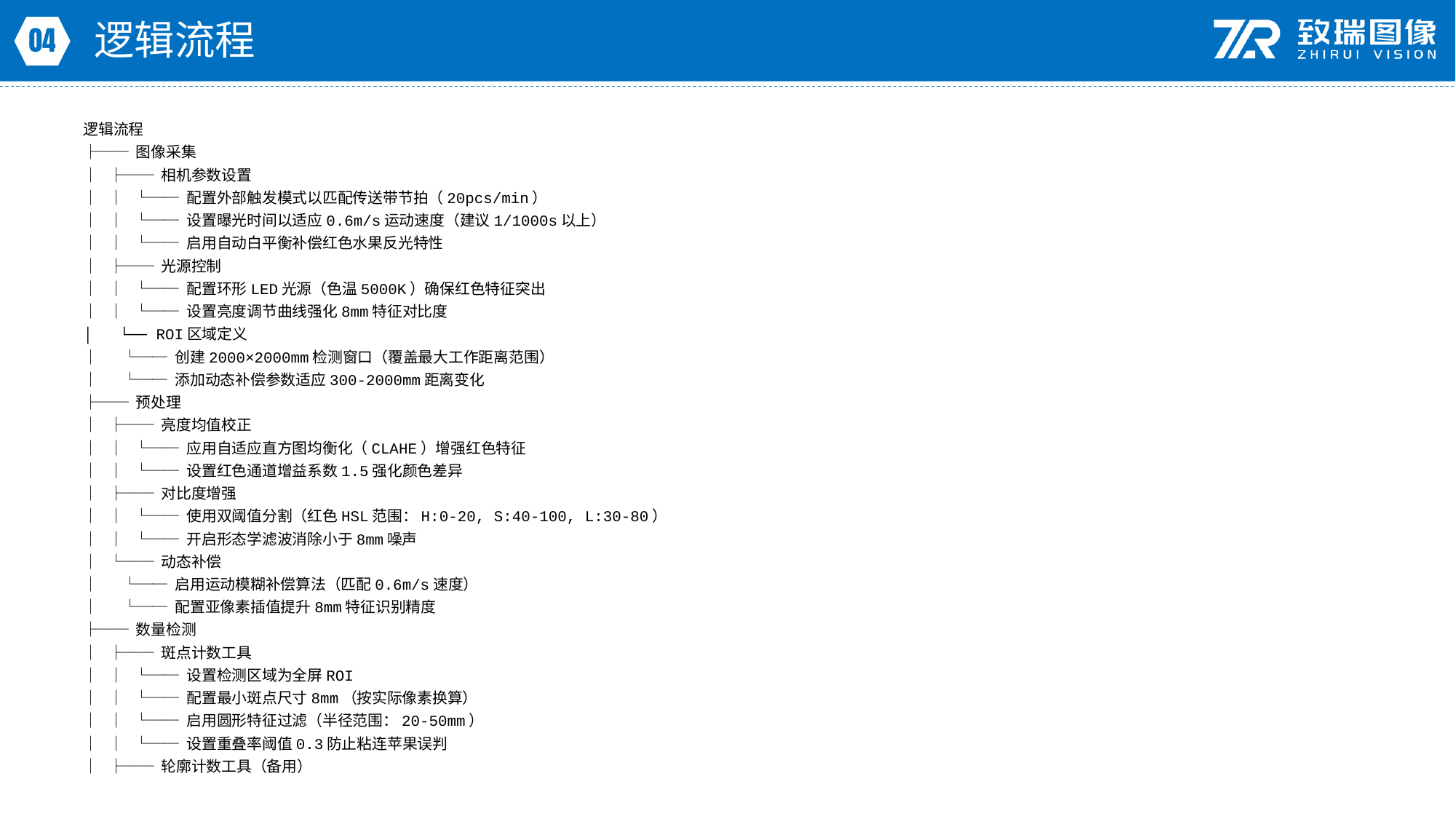

逻辑流程
04

逻辑流程
├── 图像采集
│   ├── 相机参数设置
│   │   └── 配置外部触发模式以匹配传送带节拍（20pcs/min）
│   │   └── 设置曝光时间以适应0.6m/s运动速度（建议1/1000s以上）
│   │   └── 启用自动白平衡补偿红色水果反光特性
│   ├── 光源控制
│   │   └── 配置环形LED光源（色温5000K）确保红色特征突出
│   │   └── 设置亮度调节曲线强化8mm特征对比度
│   └── ROI区域定义
│       └── 创建2000×2000mm检测窗口（覆盖最大工作距离范围）
│       └── 添加动态补偿参数适应300-2000mm距离变化
├── 预处理
│   ├── 亮度均值校正
│   │   └── 应用自适应直方图均衡化（CLAHE）增强红色特征
│   │   └── 设置红色通道增益系数1.5强化颜色差异
│   ├── 对比度增强
│   │   └── 使用双阈值分割（红色HSL范围：H:0-20, S:40-100, L:30-80）
│   │   └── 开启形态学滤波消除小于8mm噪声
│   └── 动态补偿
│       └── 启用运动模糊补偿算法（匹配0.6m/s速度）
│       └── 配置亚像素插值提升8mm特征识别精度
├── 数量检测
│   ├── 斑点计数工具
│   │   └── 设置检测区域为全屏ROI
│   │   └── 配置最小斑点尺寸8mm（按实际像素换算）
│   │   └── 启用圆形特征过滤（半径范围：20-50mm）
│   │   └── 设置重叠率阈值0.3防止粘连苹果误判
│   ├── 轮廓计数工具（备用）